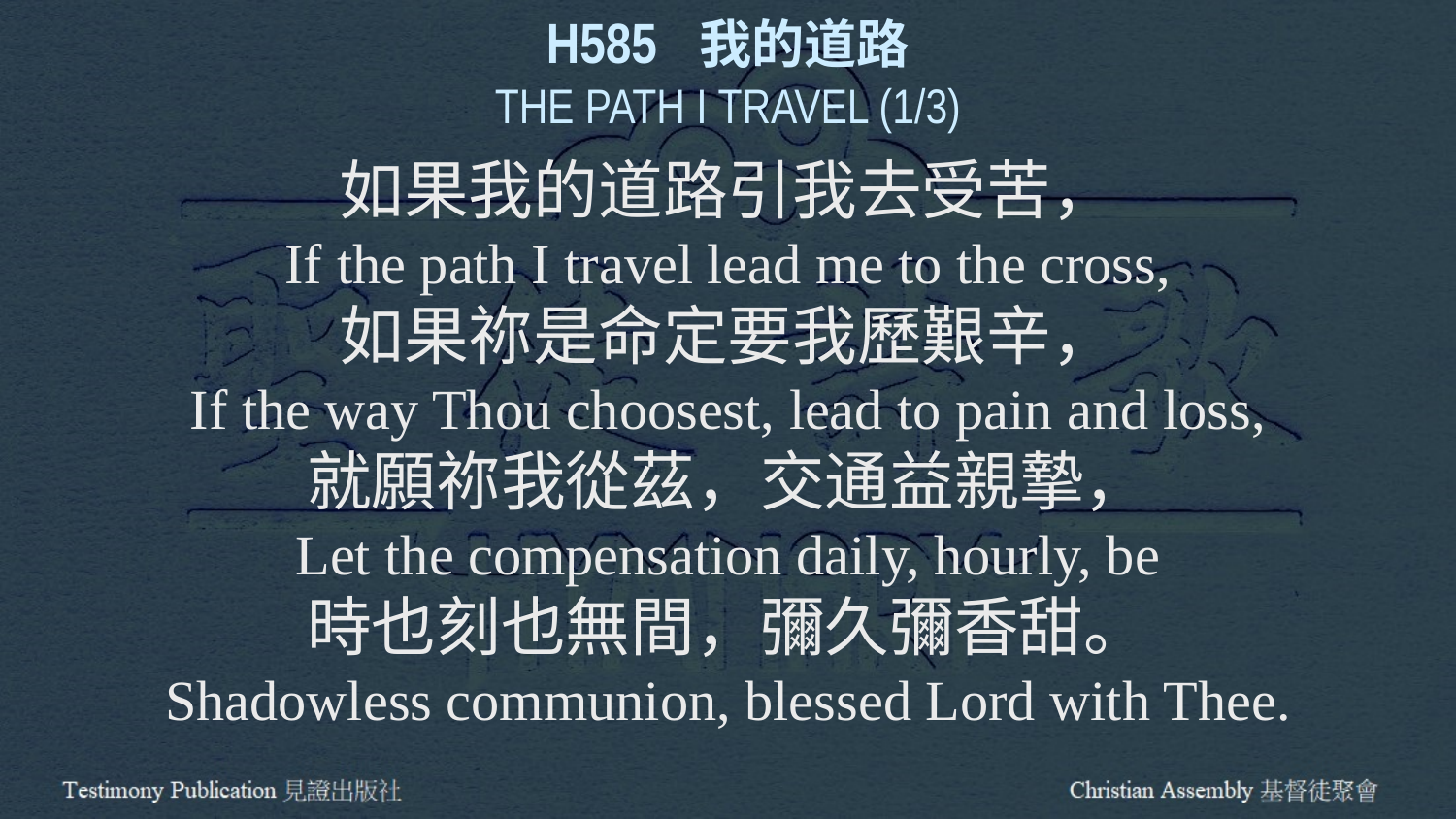

H585  我的道路
THE PATH I TRAVEL (1/3)
如果我的道路引我去受苦，
If the path I travel lead me to the cross,
如果祢是命定要我歷艱辛，
If the way Thou choosest, lead to pain and loss,
就願祢我從茲，交通益親摯，
Let the compensation daily, hourly, be
時也刻也無間，彌久彌香甜。
Shadowless communion, blessed Lord with Thee.